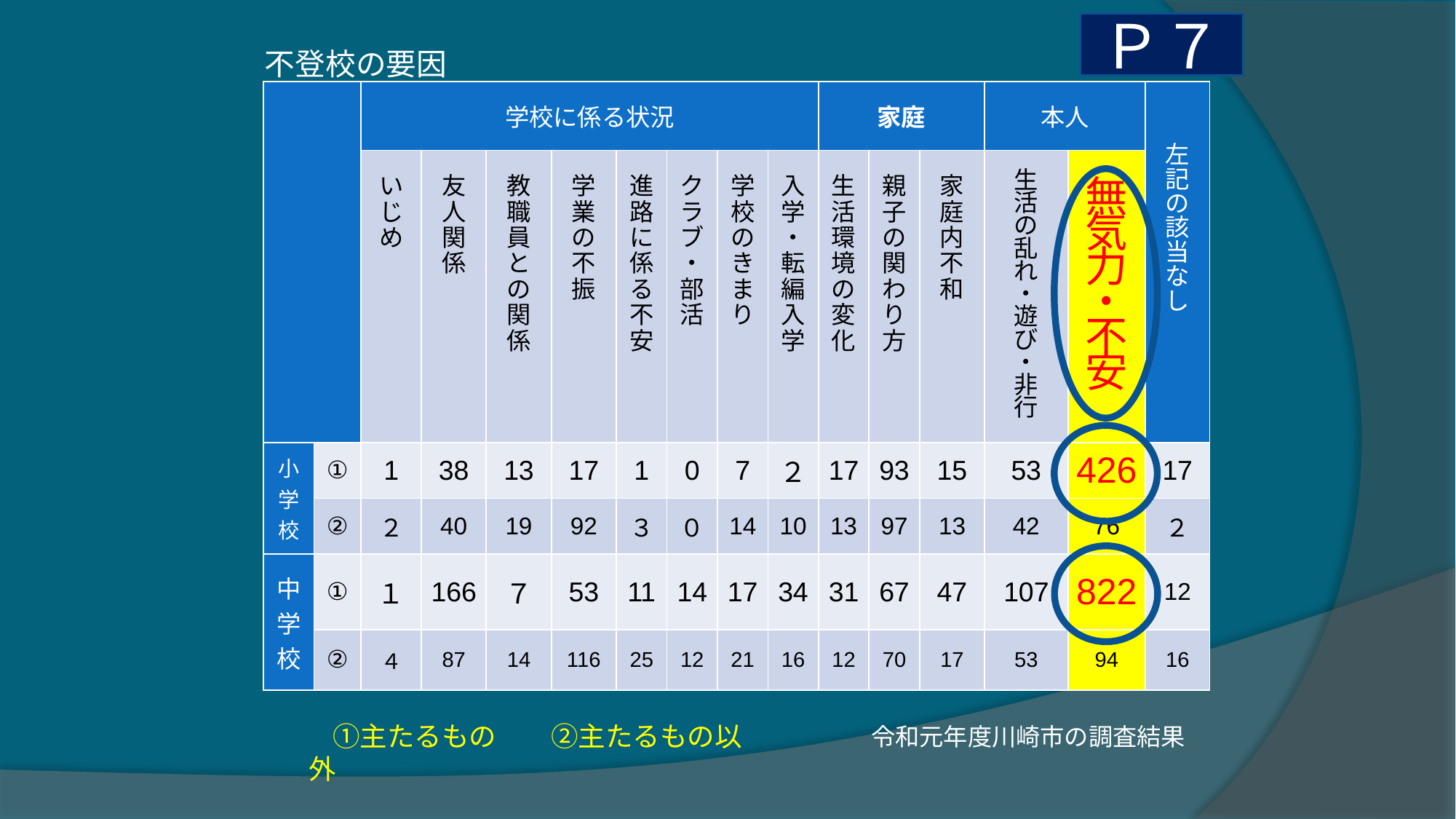

Ｐ７
不登校の要因
|  |  | 学校に係る状況 |  |  |  |  |  |  |  | 家庭 |  |  | 本人 |  | 左 記 の 該 当 な し |
| --- | --- | --- | --- | --- | --- | --- | --- | --- | --- | --- | --- | --- | --- | --- | --- |
|  |  | い じ め | 友 人 関 係 | 教 職 員 と の 関 係 | 学 業 の 不 振 | 進 路 に 係 る 不 安 | ク ラ ブ ・ 部 活 | 学 校 の き ま り | 入 学 ・ 転 編 入 学 | 生 活 環 境 の 変 化 | 親 子 の 関 わ り 方 | 家 庭 内 不 和 | 生 活 の 乱 れ ・ 遊 び ・ 非 行 | 無 気 力 ・ 不 安 |  |
| 小 学 校 | ① | 1 | 38 | 13 | 17 | 1 | 0 | 7 | ２ | 17 | 93 | 15 | 53 | 426 | 17 |
|  | ② | ２ | 40 | 19 | 92 | ３ | ０ | 14 | 10 | 13 | 97 | 13 | 42 | 76 | ２ |
| 中 学 校 | ① | １ | 166 | ７ | 53 | 11 | 14 | 17 | 34 | 31 | 67 | 47 | 107 | 822 | 12 |
|  | ② | ４ | 87 | 14 | 116 | 25 | 12 | 21 | 16 | 12 | 70 | 17 | 53 | 94 | 16 |

　①主たるもの　　②主たるもの以外
令和元年度川崎市の調査結果